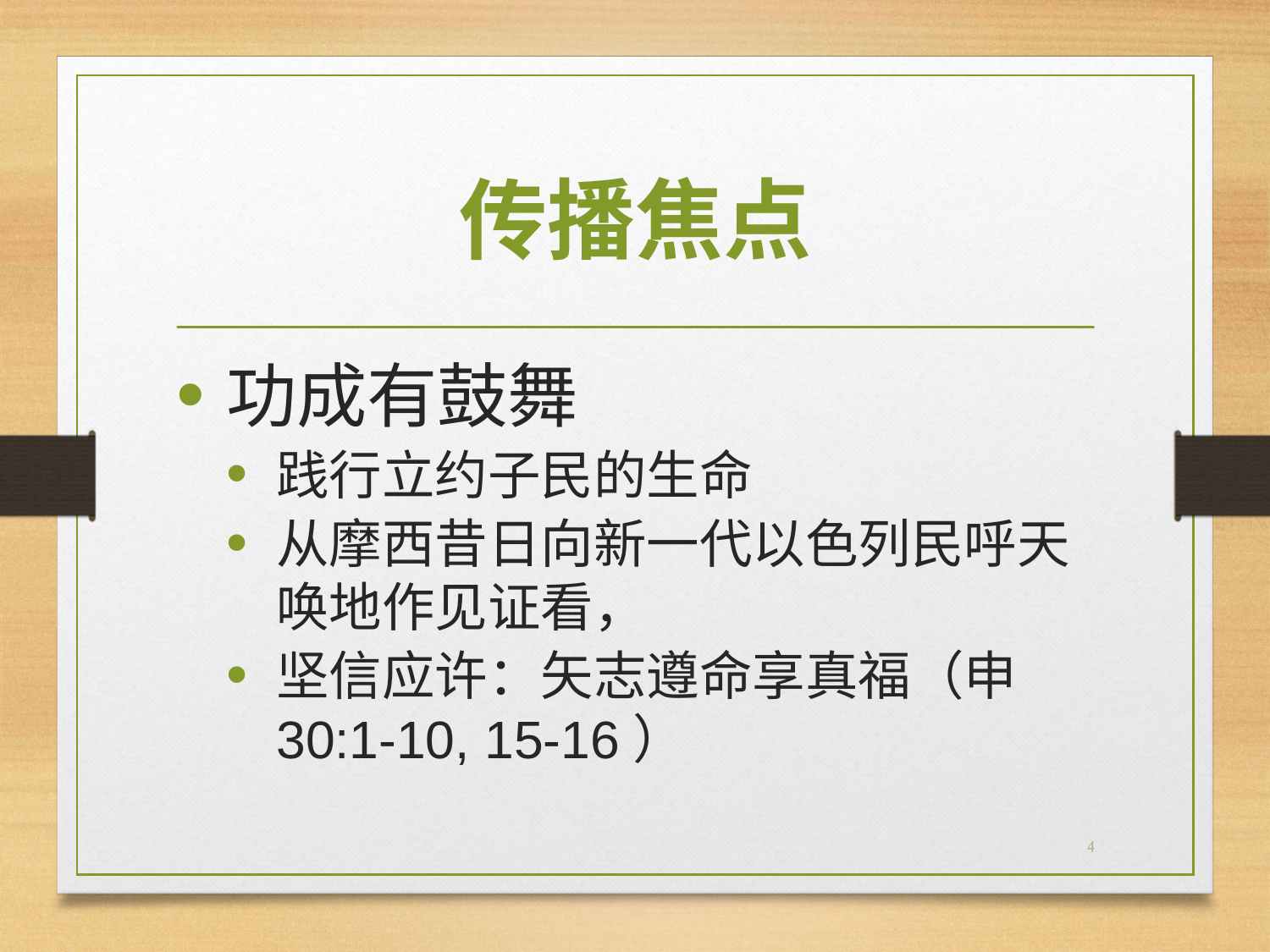

# 传播焦点
功成有鼓舞
践行立约子民的生命
从摩西昔日向新一代以色列民呼天唤地作见证看，
坚信应许：矢志遵命享真福（申 30:1-10, 15-16）
4